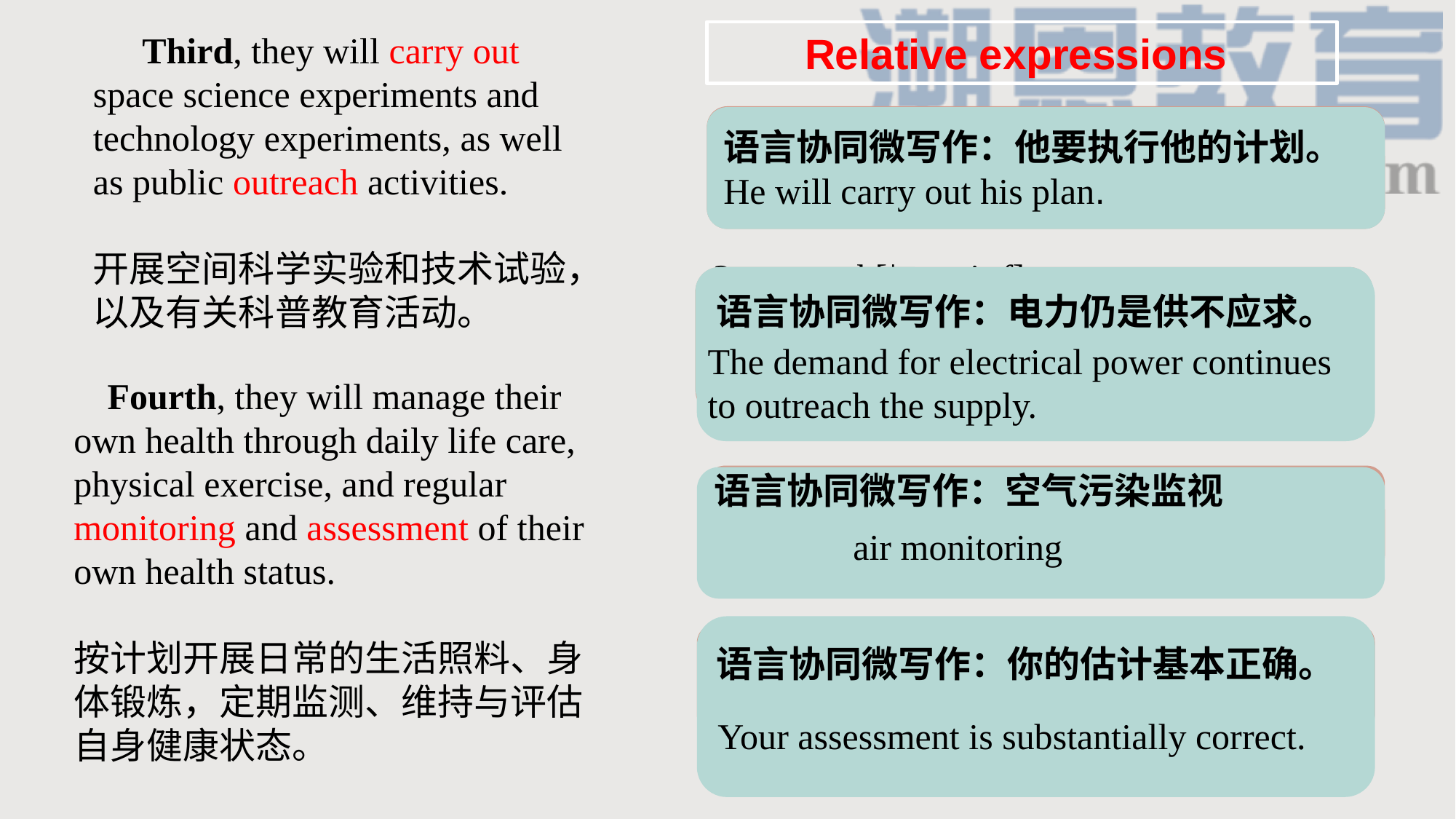

Relative expressions
      Third, they will carry out space science experiments and technology experiments, as well as public outreach activities.
 开展空间科学实验和技术试验，以及有关科普教育活动。
1. carry out  vt. 实行(执行,实现)

语言协同微写作：他要执行他的计划。
He will carry out his plan.

2. outreach[ˈaʊtˌriːtʃ]
vt.超过；超越;使伸出；使展开；使达到;
n.伸出；展开；外展服务
Eg.  an outreach programme
外展服务计划
语言协同微写作：电力仍是供不应求。

The demand for electrical power continues to outreach the supply.
    Fourth, they will manage their own health through daily life care, physical exercise, and regular monitoring and assessment of their own health status.
 按计划开展日常的生活照料、身体锻炼，定期监测、维持与评估自身健康状态。
3. monitoring [ˈmɒnɪtərɪŋ]
n.监视;控制;监测;追踪

语言协同微写作：空气污染监视

air monitoring

语言协同微写作：你的估计基本正确。

4. assessment  n.评价, 评定， 评估
Your assessment is substantially correct.